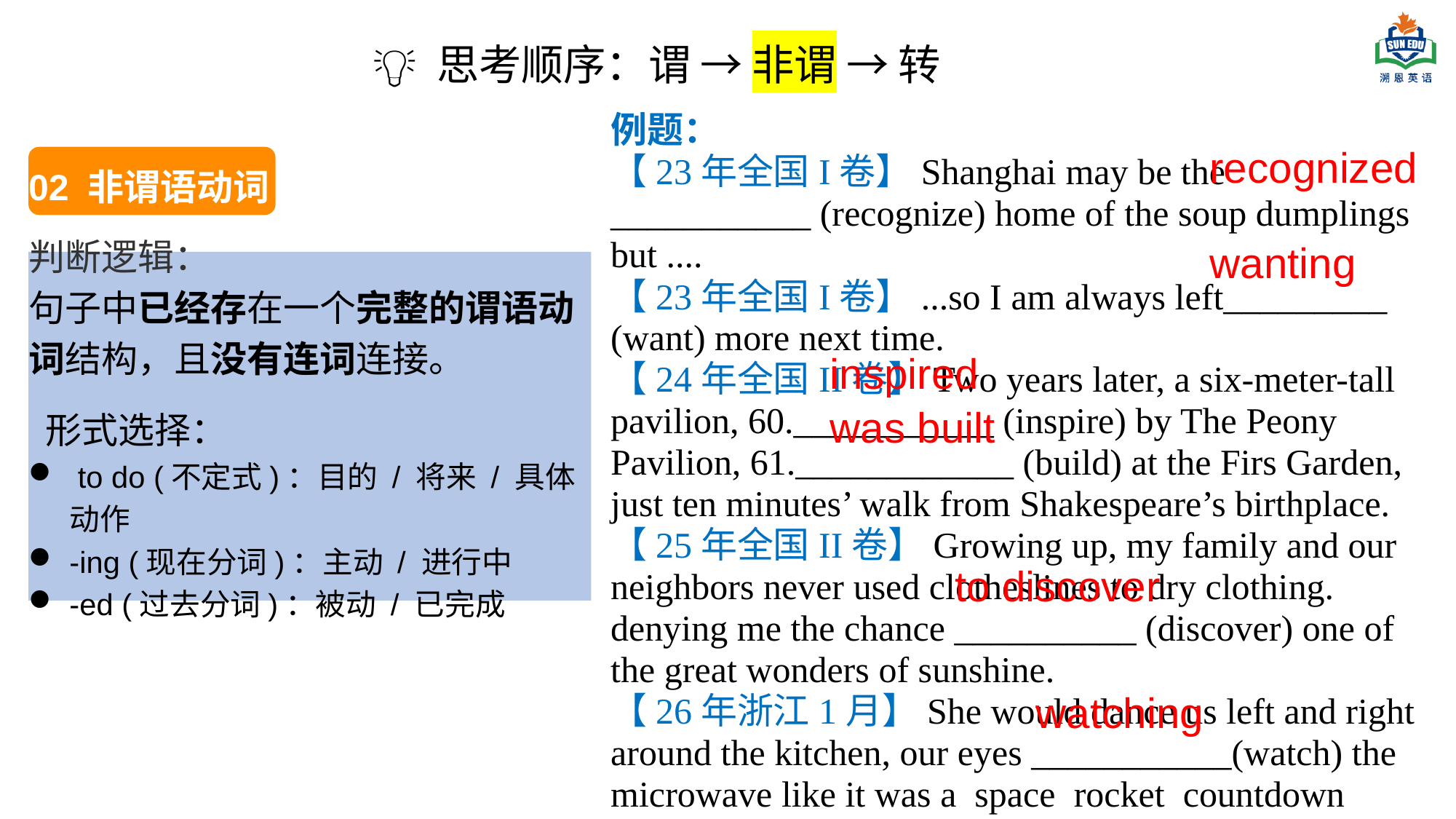

💡 思考顺序：谓 → 非谓 → 转
例题：
【23年全国I卷】Shanghai may be the ___________ (recognize) home of the soup dumplings but ....
【23年全国I卷】...so I am always left_________ (want) more next time.
【24年全国II卷】Two years later, a six-meter-tall pavilion, 60.___________ (inspire) by The Peony Pavilion, 61.____________ (build) at the Firs Garden, just ten minutes’ walk from Shakespeare’s birthplace.
【25年全国II卷】Growing up, my family and our neighbors never used clotheslines to dry clothing. denying me the chance __________ (discover) one of the great wonders of sunshine.
【26年浙江1月】She would dance us left and right around the kitchen, our eyes ___________(watch) the microwave like it was a  space  rocket  countdown
recognized

02 非谓语动词
wanting
判断逻辑：
句子中已经存在一个完整的谓语动词结构，且没有连词连接。
 形式选择：
 to do (不定式)：目的 / 将来 / 具体动作
-ing (现在分词)：主动 / 进行中
-ed (过去分词)：被动 / 已完成
inspired
was built
to discover
watching